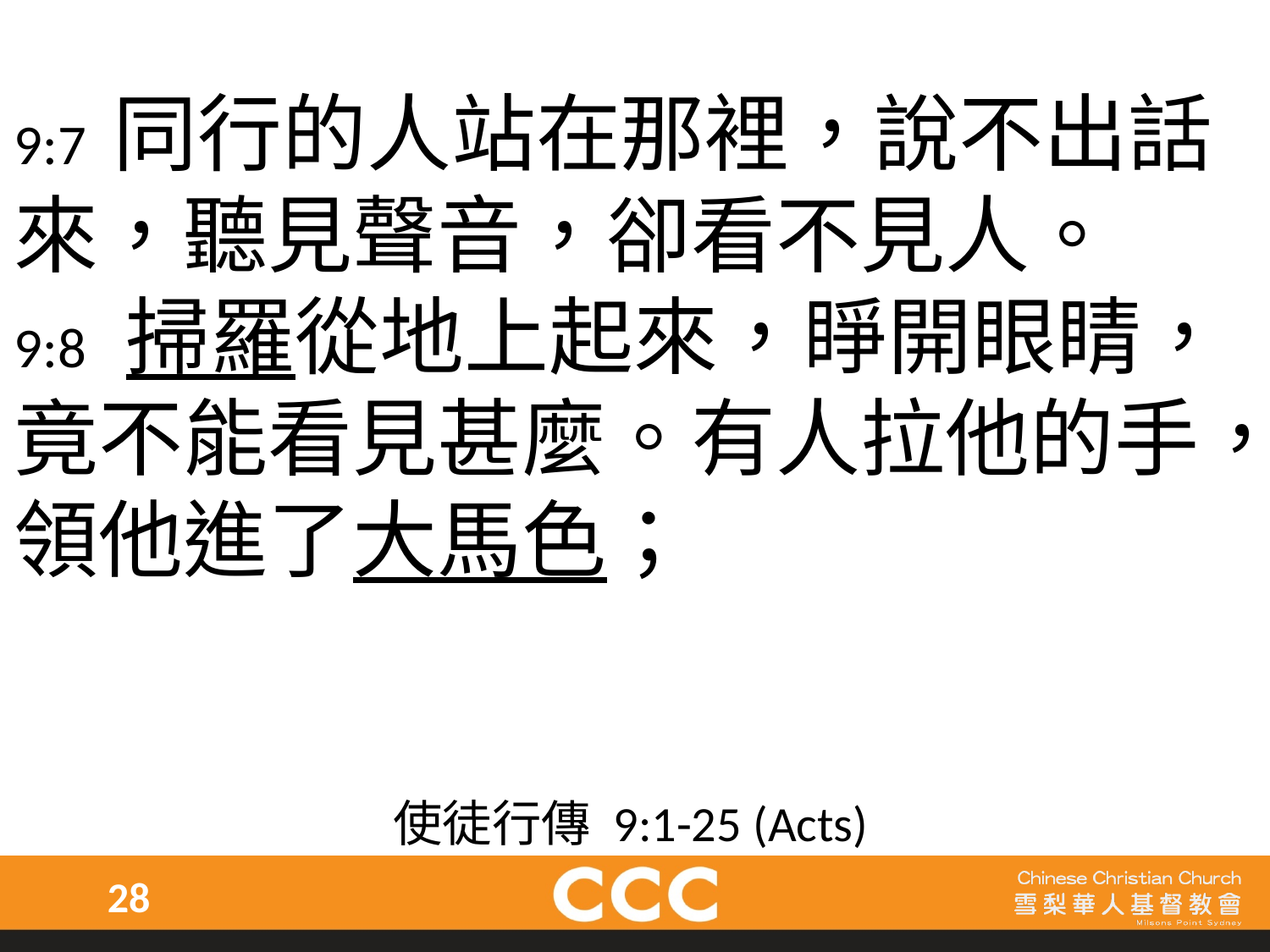

9:7 同行的人站在那裡，說不出話來，聽見聲音，卻看不見人。
9:8 掃羅從地上起來，睜開眼睛，竟不能看見甚麼。有人拉他的手，領他進了大馬色；
使徒行傳 9:1-25 (Acts)
28